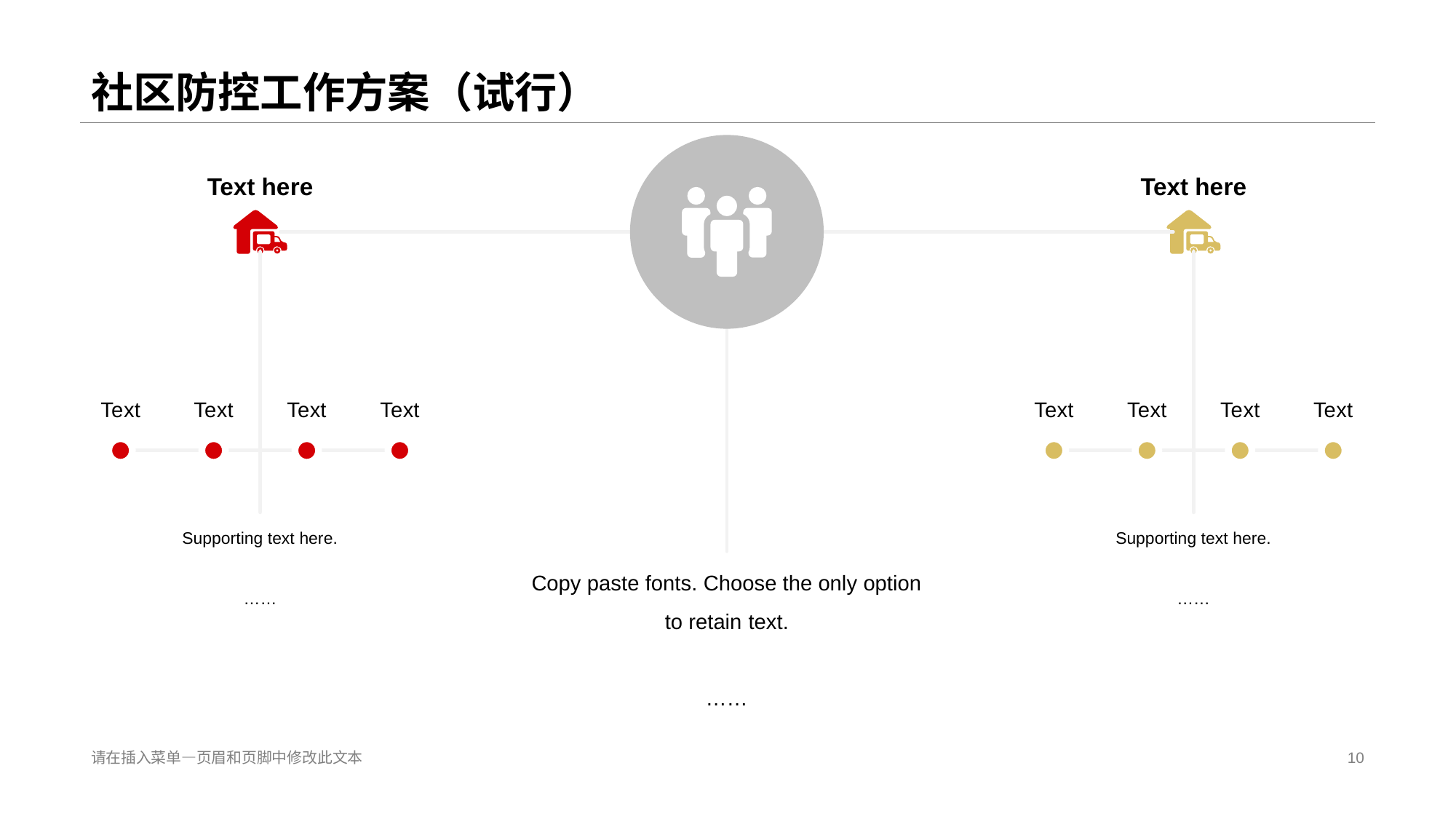

# 社区防控工作方案（试行）

Text he re
Text he re

Te xt
Te xt
Te xt
Te xt
Te xt
Te xt
Te xt
Te xt

Supporting text here.

……
Supporting text here.

……
Copy paste fonts. Choose the only option to retain  text.

……
请在插入菜单—页眉和页脚中修改此文本
10